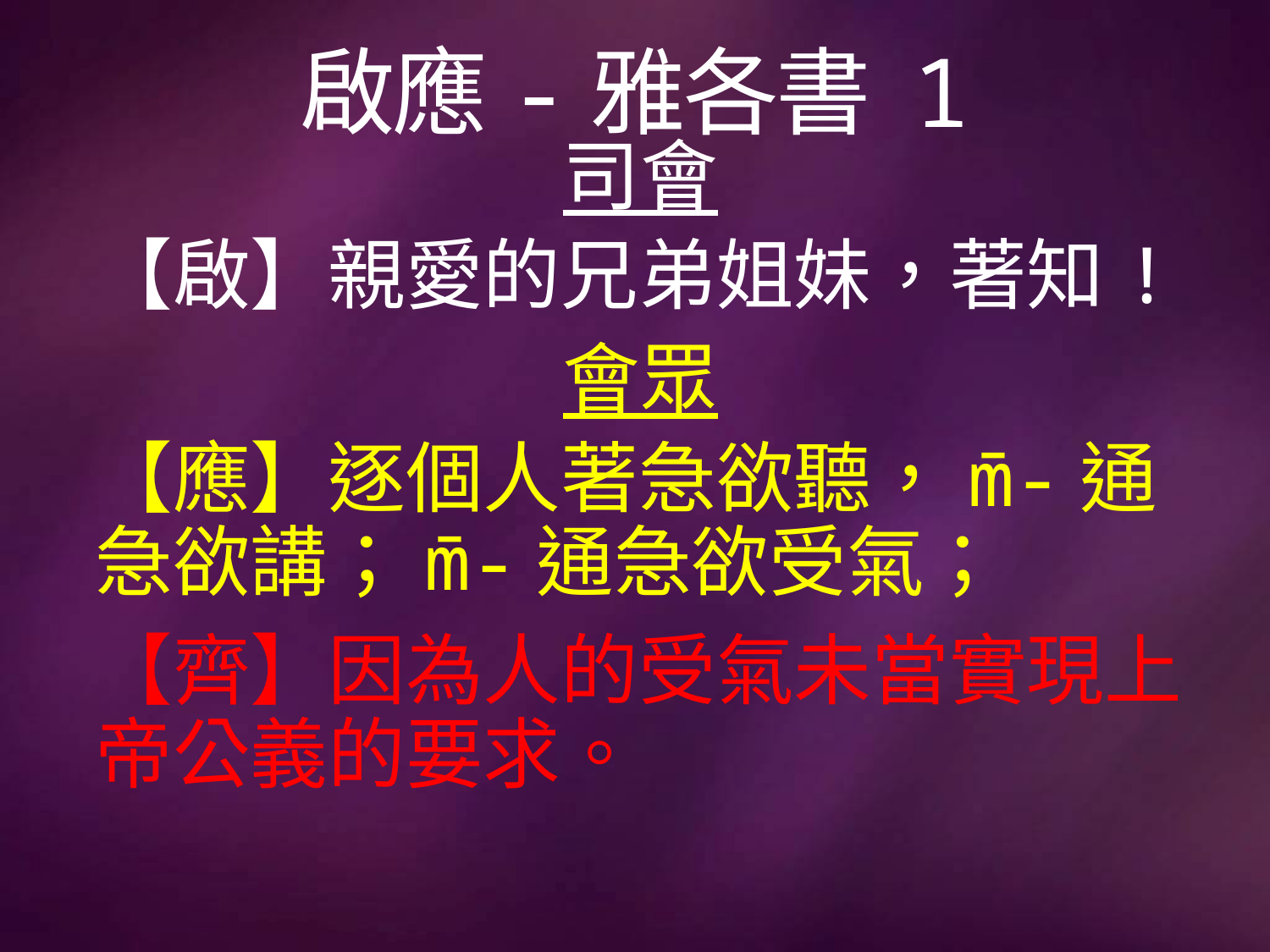

# 啟應-雅各書 1
司會
【啟】親愛的兄弟姐妹，著知!

會眾
【應】逐個人著急欲聽，m̄-通急欲講；m̄-通急欲受氣；

【齊】因為人的受氣未當實現上帝公義的要求。